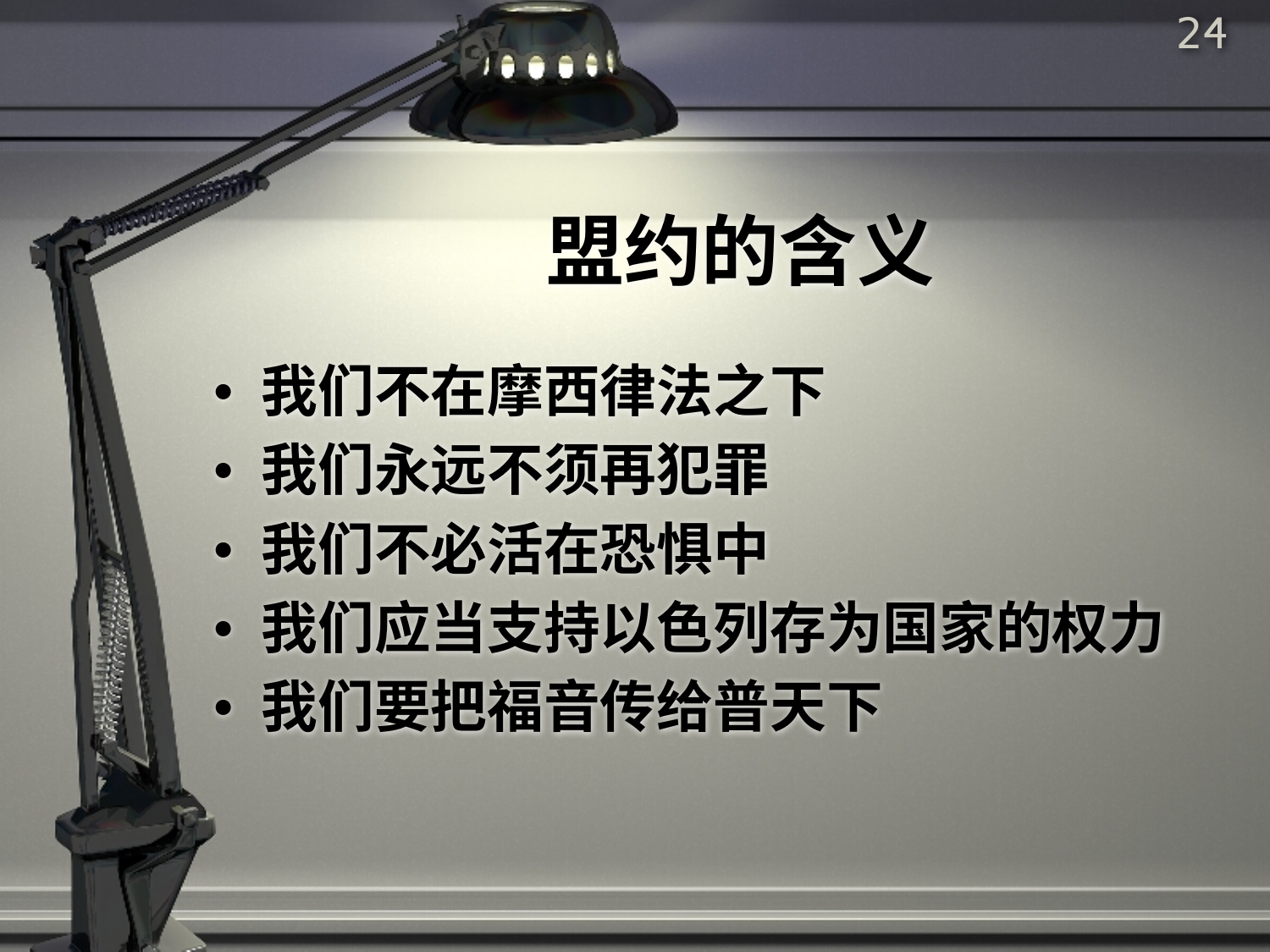

24
# 盟约的含义
我们不在摩西律法之下
我们永远不须再犯罪
我们不必活在恐惧中
我们应当支持以色列存为国家的权力
我们要把福音传给普天下